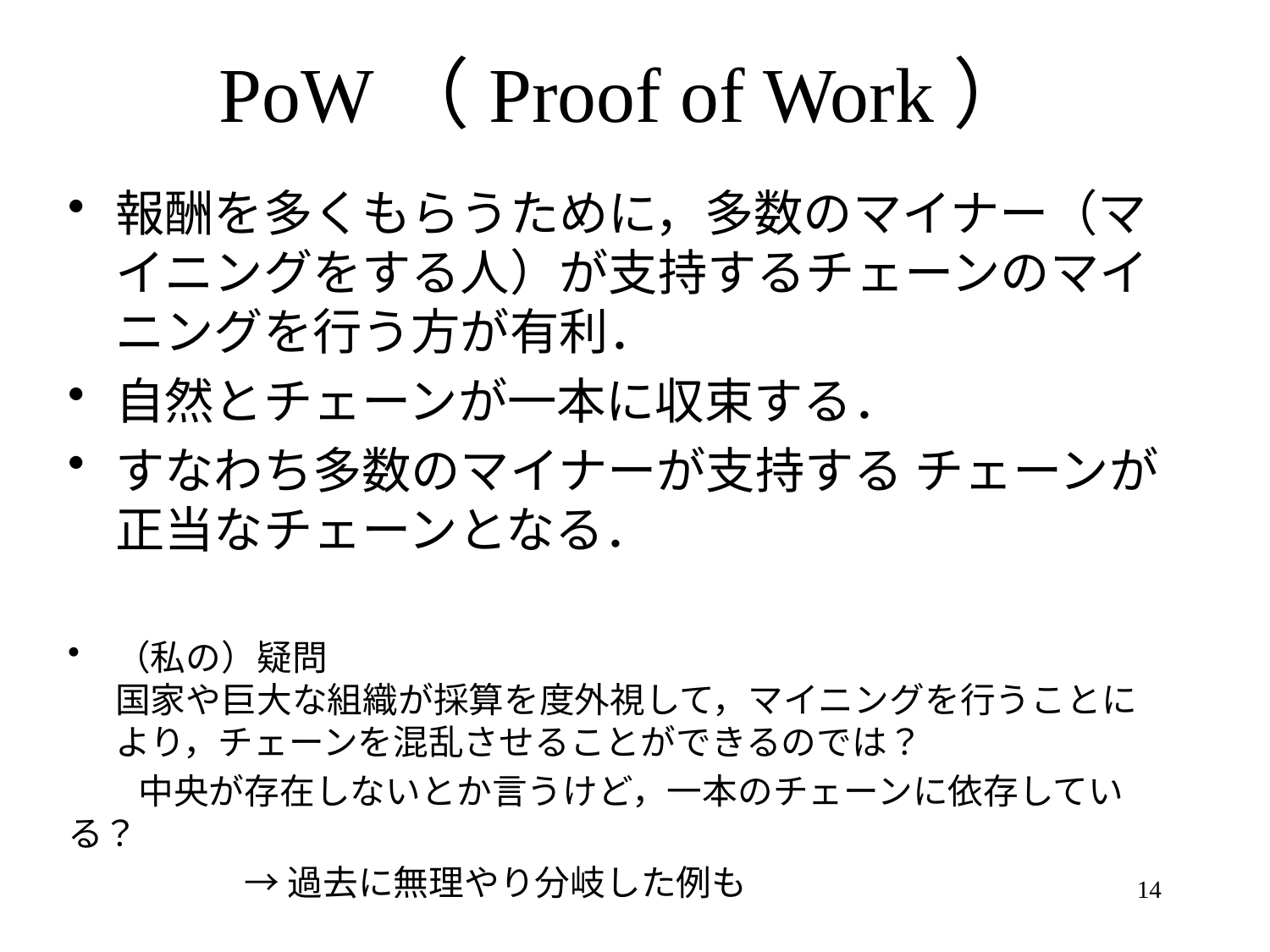

# PoW（Proof of Work）
報酬を多くもらうために，多数のマイナー（マイニングをする人）が支持するチェーンのマイニングを行う方が有利．
自然とチェーンが一本に収束する．
すなわち多数のマイナーが支持する チェーンが正当なチェーンとなる．

（私の）疑問
国家や巨大な組織が採算を度外視して，マイニングを行うことにより，チェーンを混乱させることができるのでは？
　　中央が存在しないとか言うけど，一本のチェーンに依存している？
　　　　　→ 過去に無理やり分岐した例も

14